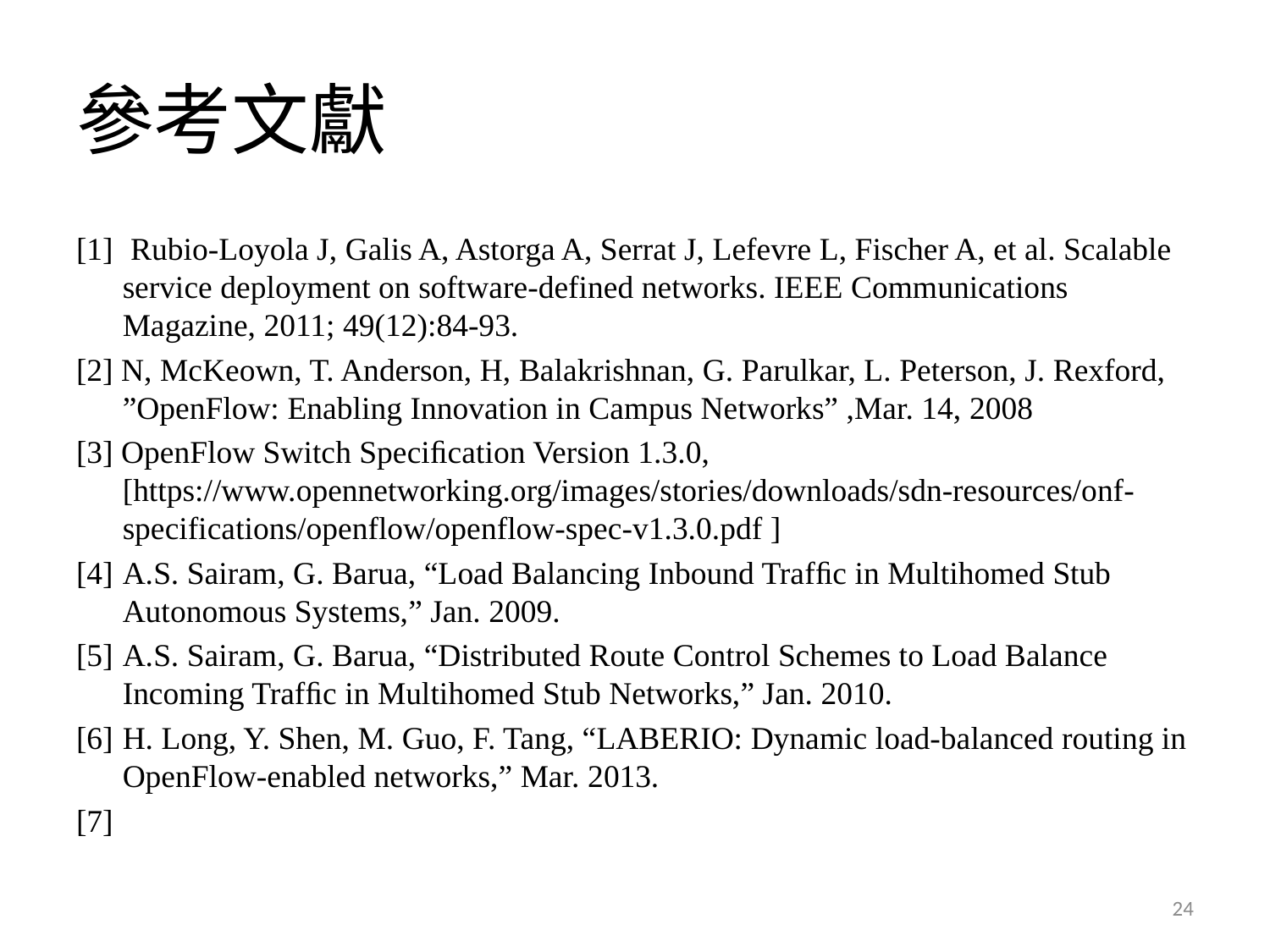

# 參考文獻
[1]	 Rubio-Loyola J, Galis A, Astorga A, Serrat J, Lefevre L, Fischer A, et al. Scalable service deployment on software-defined networks. IEEE Communications Magazine, 2011; 49(12):84-93.
[2] N, McKeown, T. Anderson, H, Balakrishnan, G. Parulkar, L. Peterson, J. Rexford, ”OpenFlow: Enabling Innovation in Campus Networks” ,Mar. 14, 2008
[3] OpenFlow Switch Speciﬁcation Version 1.3.0, [https://www.opennetworking.org/images/stories/downloads/sdn-resources/onf-specifications/openflow/openflow-spec-v1.3.0.pdf ]
[4]	A.S. Sairam, G. Barua, “Load Balancing Inbound Trafﬁc in Multihomed Stub Autonomous Systems,” Jan. 2009.
[5]	A.S. Sairam, G. Barua, “Distributed Route Control Schemes to Load Balance Incoming Trafﬁc in Multihomed Stub Networks,” Jan. 2010.
[6]	H. Long, Y. Shen, M. Guo, F. Tang, “LABERIO: Dynamic load-balanced routing in OpenFlow-enabled networks,” Mar. 2013.
[7]

24